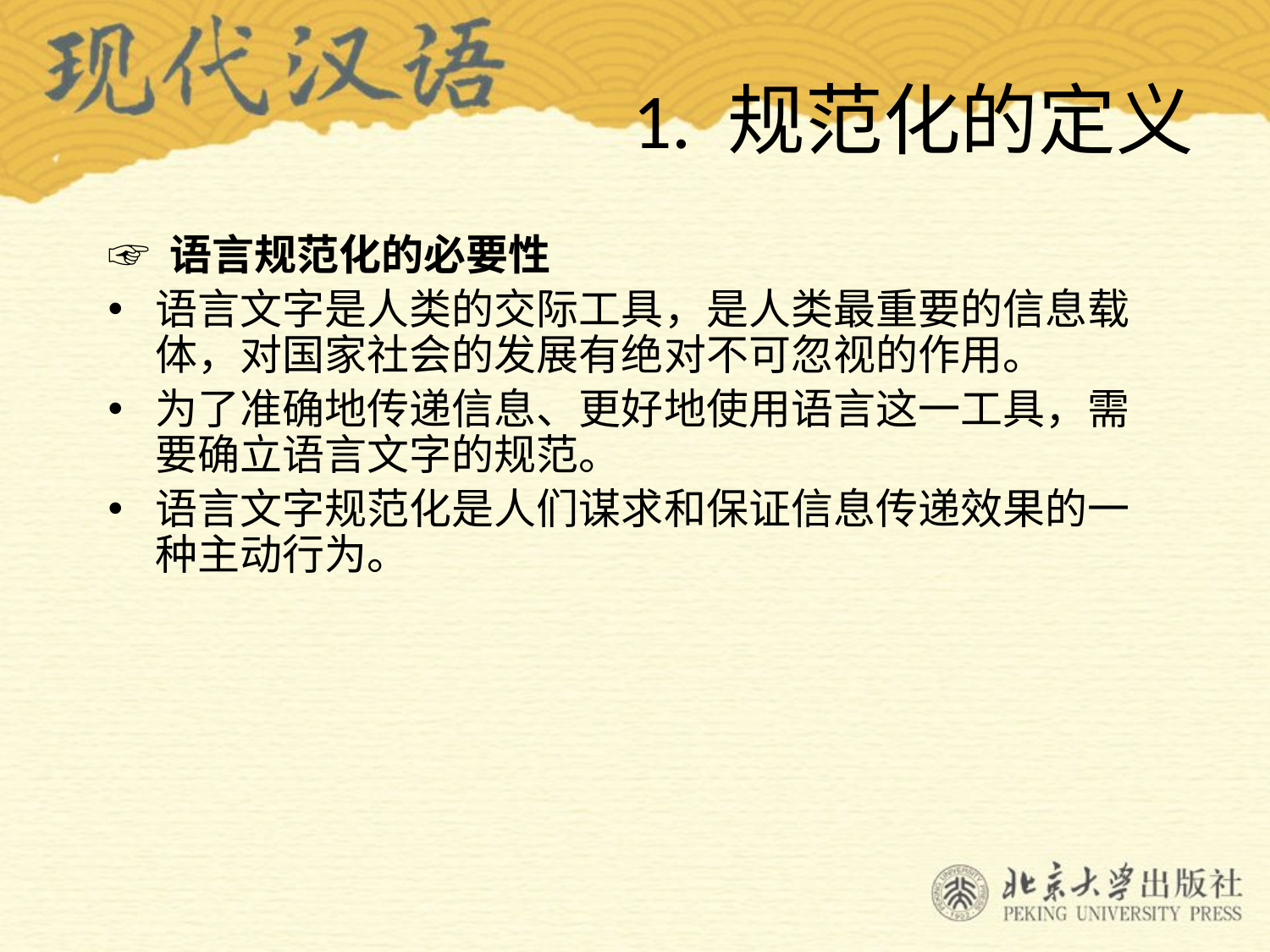

# 1. 规范化的定义
☞ 语言规范化的必要性
语言文字是人类的交际工具，是人类最重要的信息载体，对国家社会的发展有绝对不可忽视的作用。
为了准确地传递信息、更好地使用语言这一工具，需要确立语言文字的规范。
语言文字规范化是人们谋求和保证信息传递效果的一种主动行为。